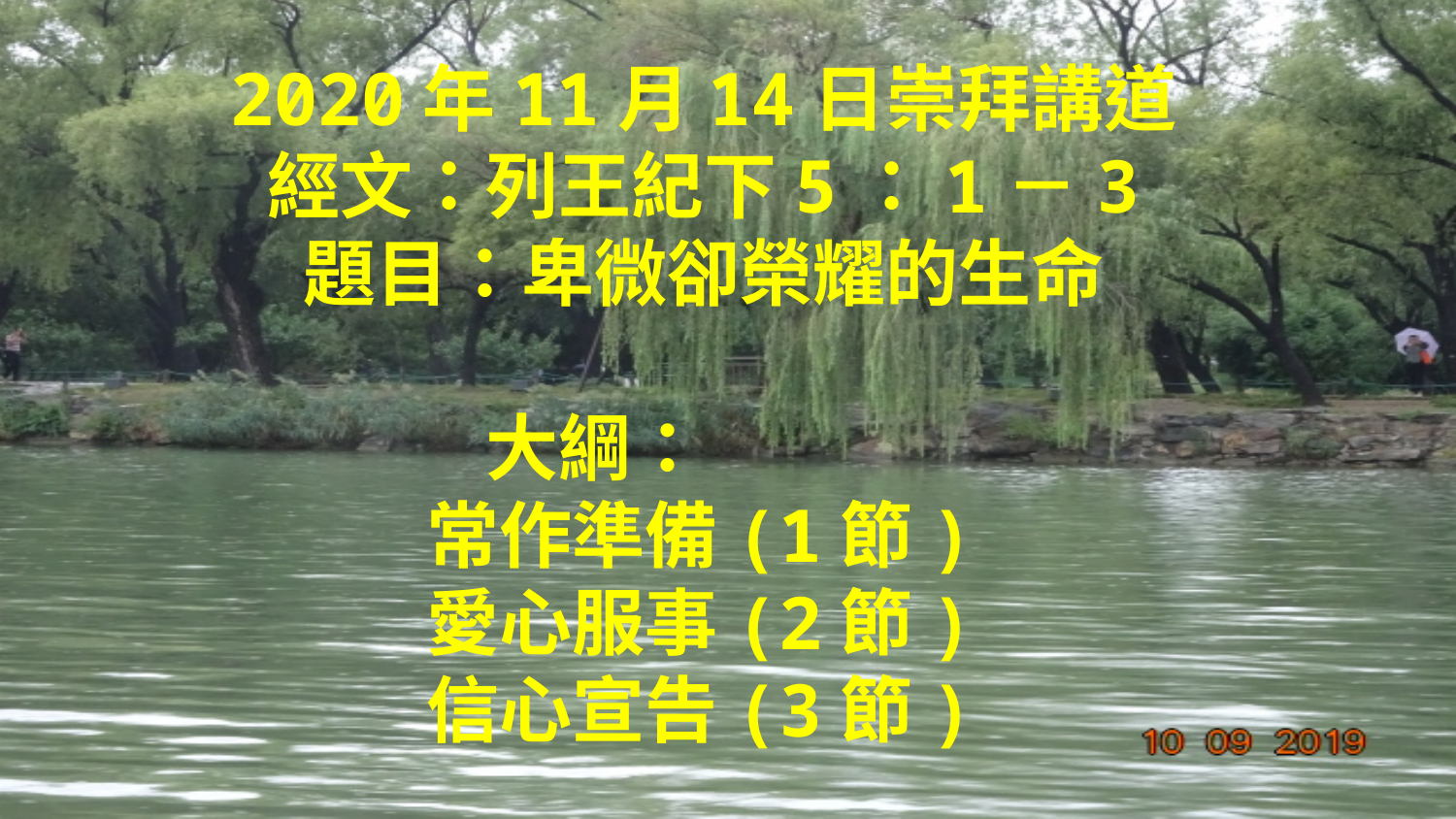

2020年11月14日崇拜講道
經文：列王紀下5：1－3
題目：卑微卻榮耀的生命

大綱：
		常作準備(1節)
		愛心服事(2節)
		信心宣告(3節)